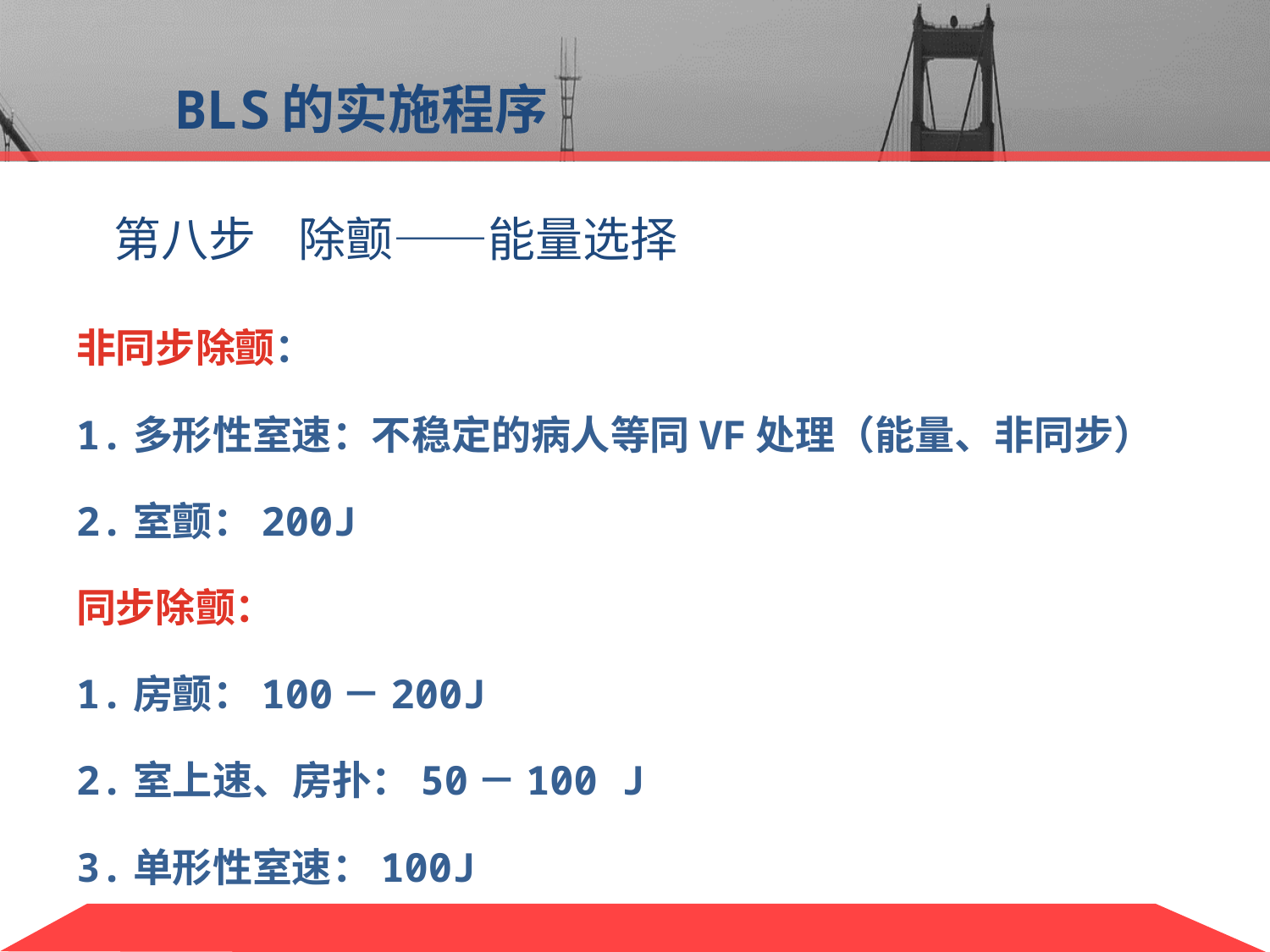

BLS的实施程序
  第八步    除颤——能量选择
非同步除颤：
1.多形性室速：不稳定的病人等同VF处理（能量、非同步）
2.室颤：200J
同步除颤：
1.房颤：100－200J
2.室上速、房扑：50－100 J
3.单形性室速：100J